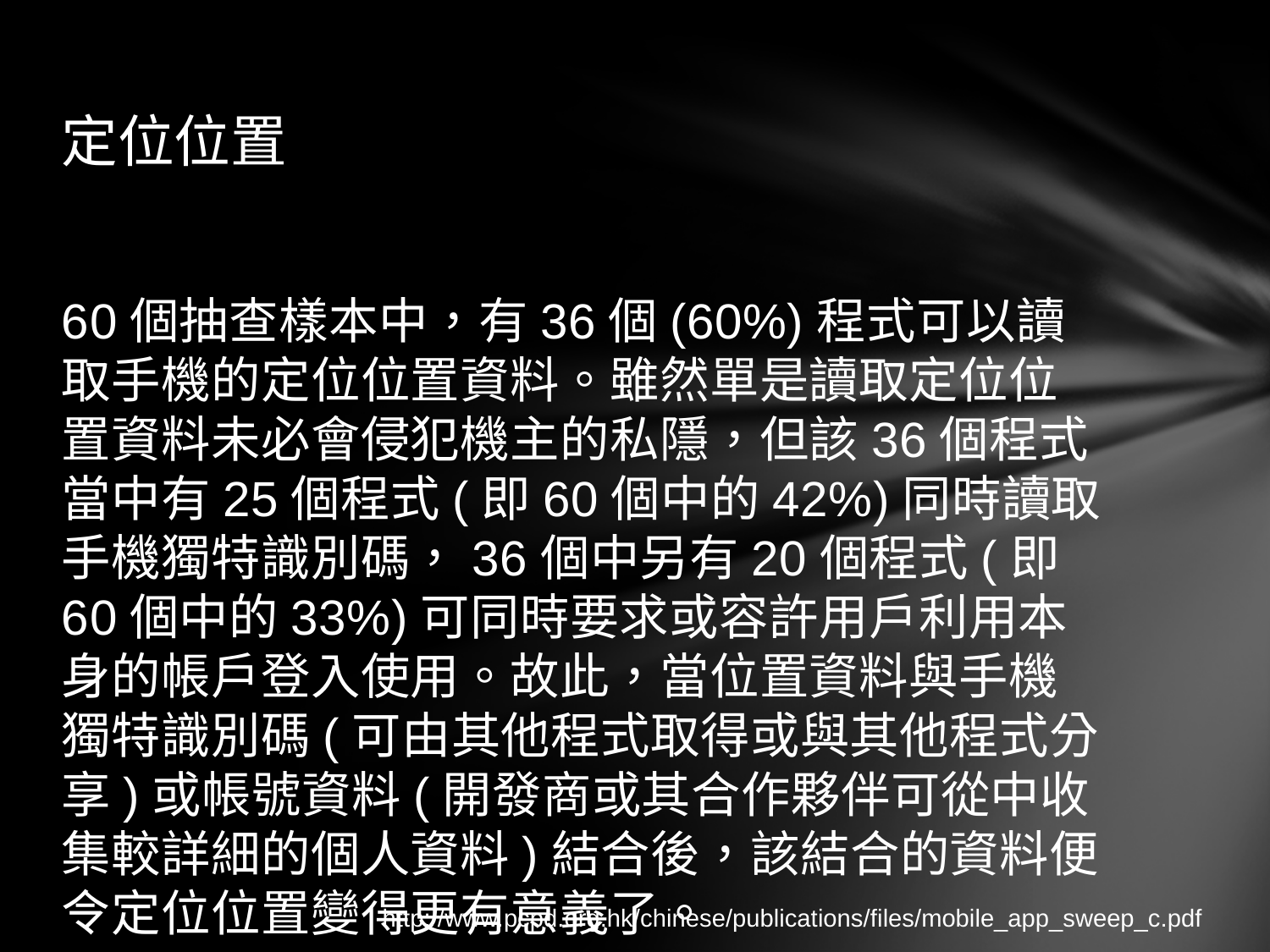

# 定位位置

60個抽查樣本中，有36個(60%)程式可以讀取手機的定位位置資料。雖然單是讀取定位位置資料未必會侵犯機主的私隱，但該36個程式當中有25個程式(即60個中的42%)同時讀取手機獨特識別碼，36個中另有20個程式(即60個中的33%)可同時要求或容許用戶利用本身的帳戶登入使用。故此，當位置資料與手機獨特識別碼(可由其他程式取得或與其他程式分享)或帳號資料(開發商或其合作夥伴可從中收集較詳細的個人資料)結合後，該結合的資料便令定位位置變得更有意義了。

http://www.pcpd.org.hk/chinese/publications/files/mobile_app_sweep_c.pdf